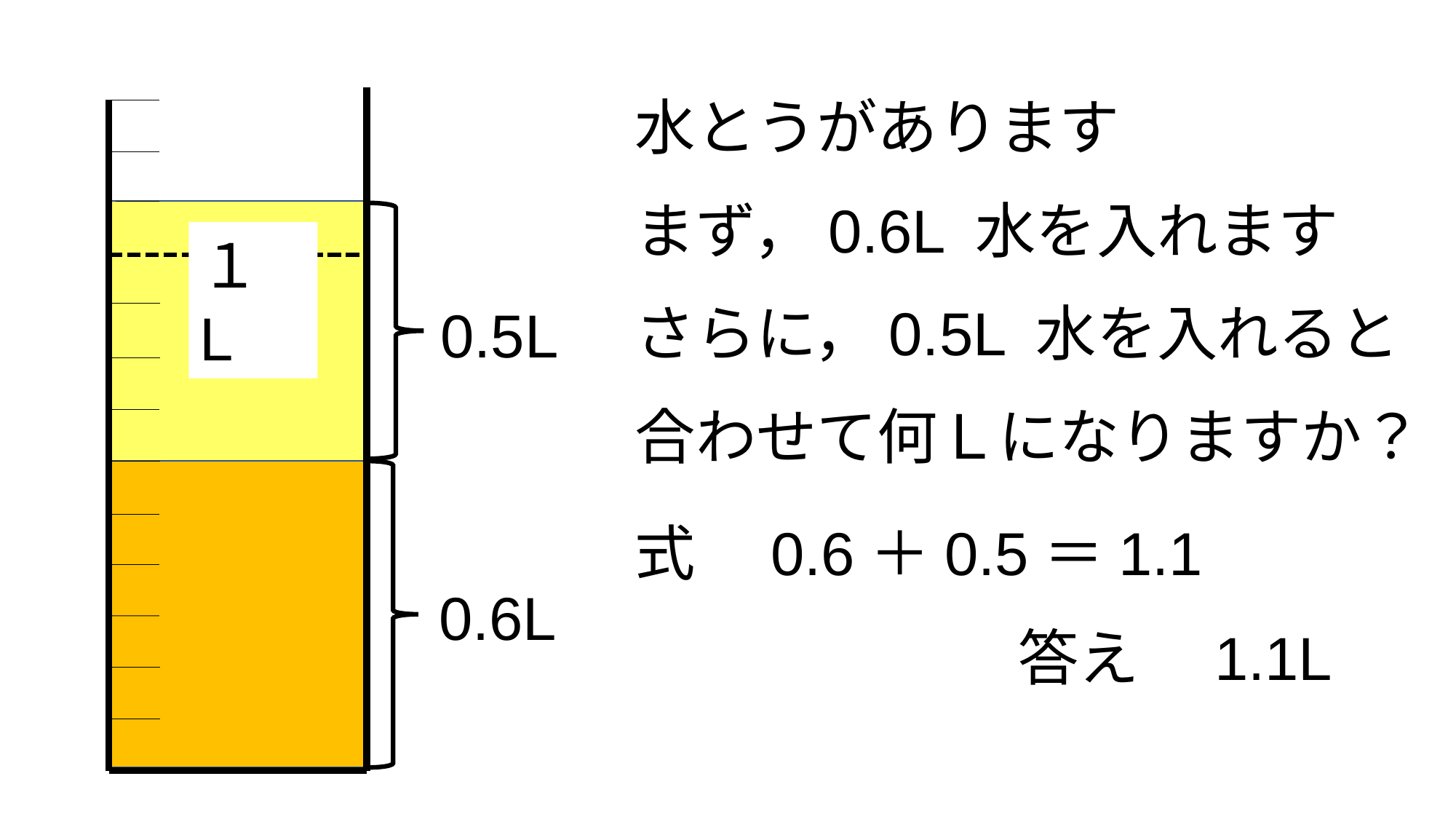

水とうがあります
まず，0.6L 水を入れます

１L
さらに，0.5L 水を入れると
0.5L
合わせて何Ｌになりますか？

式　0.6＋0.5＝1.1
0.6L
答え　1.1L